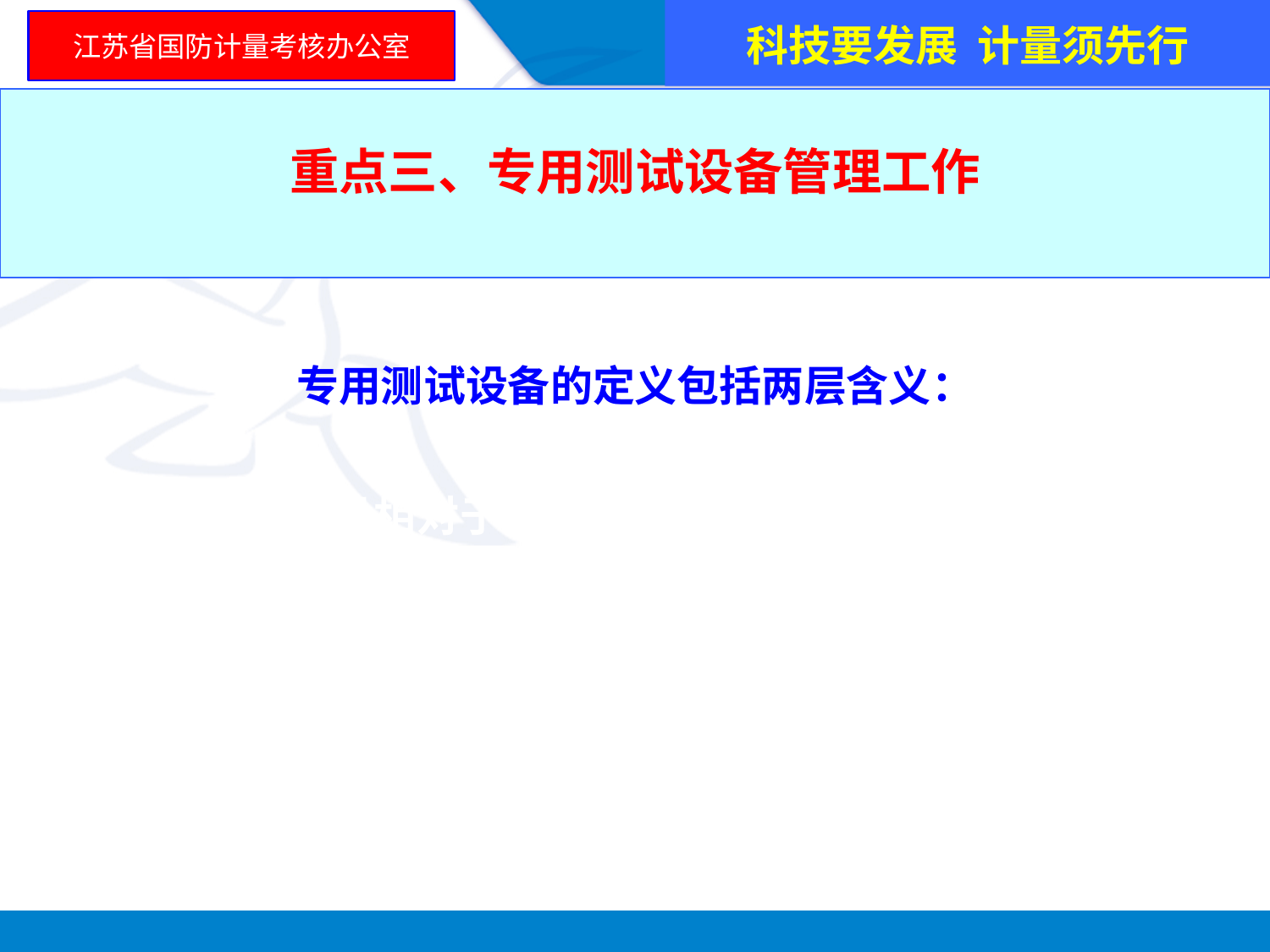

科技要发展  计量须先行
江苏省国防计量考核办公室
重点三、专用测试设备管理工作

专用测试设备的定义包括两层含义：

专用测试设备是相对于通用测量设备而言的。它不具备通用测量设备所具有的完善的量值溯源渠道，也不宜采用通用测量设备的管理。
专用测试设备并不是一成不变的。某测试设备在目前是用于特殊目的，属于专用测试设备。但随着军工产品的批量生产，随着其测试性能的逐步完善和通用化，随着校准装置、校准方法的逐步建立和完善，有的专用测试设备就逐步过渡为通用测量设备。